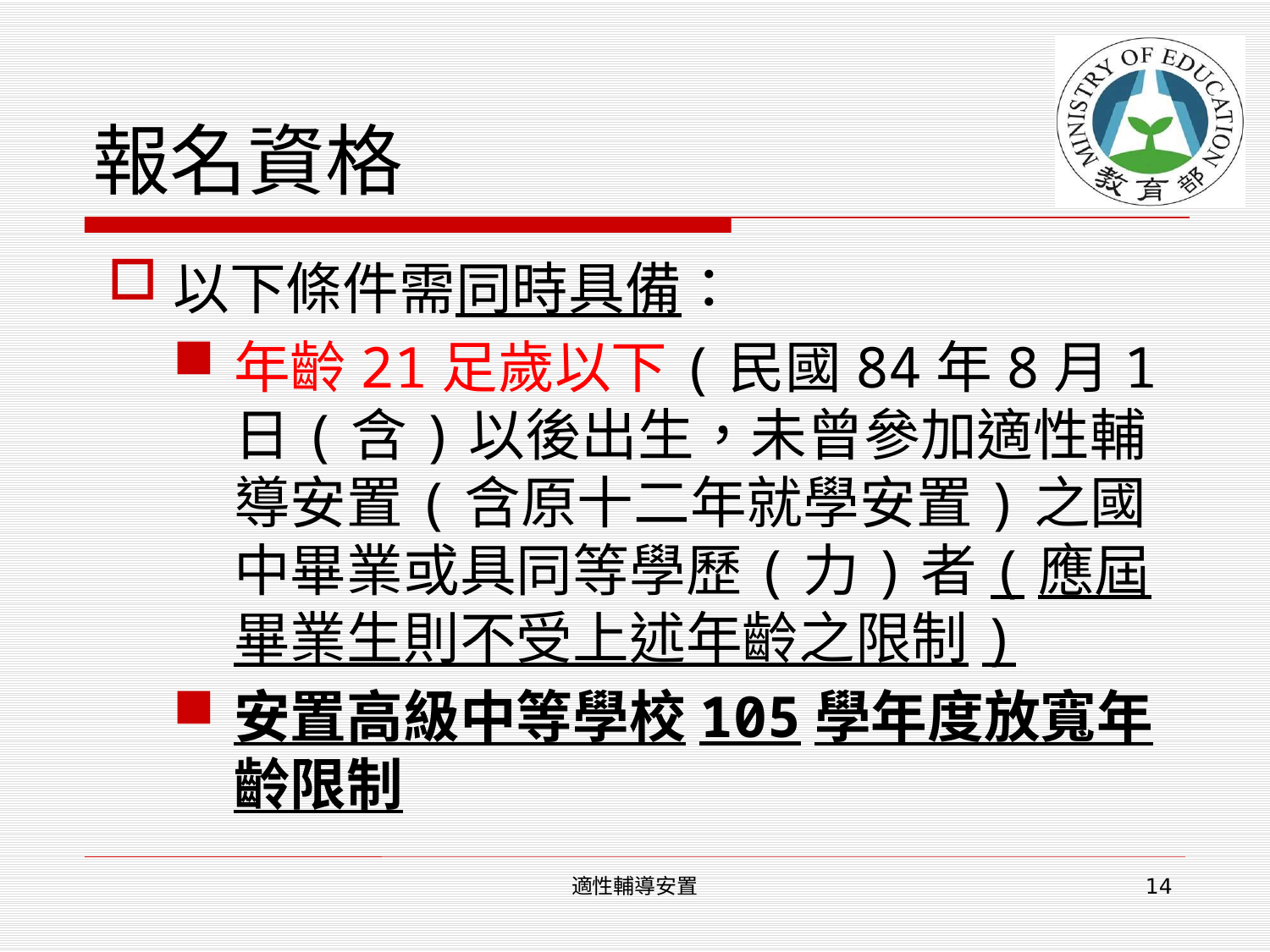

# 報名資格
以下條件需同時具備：
年齡21足歲以下(民國84年8月1日(含)以後出生，未曾參加適性輔導安置(含原十二年就學安置)之國中畢業或具同等學歷(力)者(應屆畢業生則不受上述年齡之限制)
安置高級中等學校105學年度放寬年齡限制

適性輔導安置
14